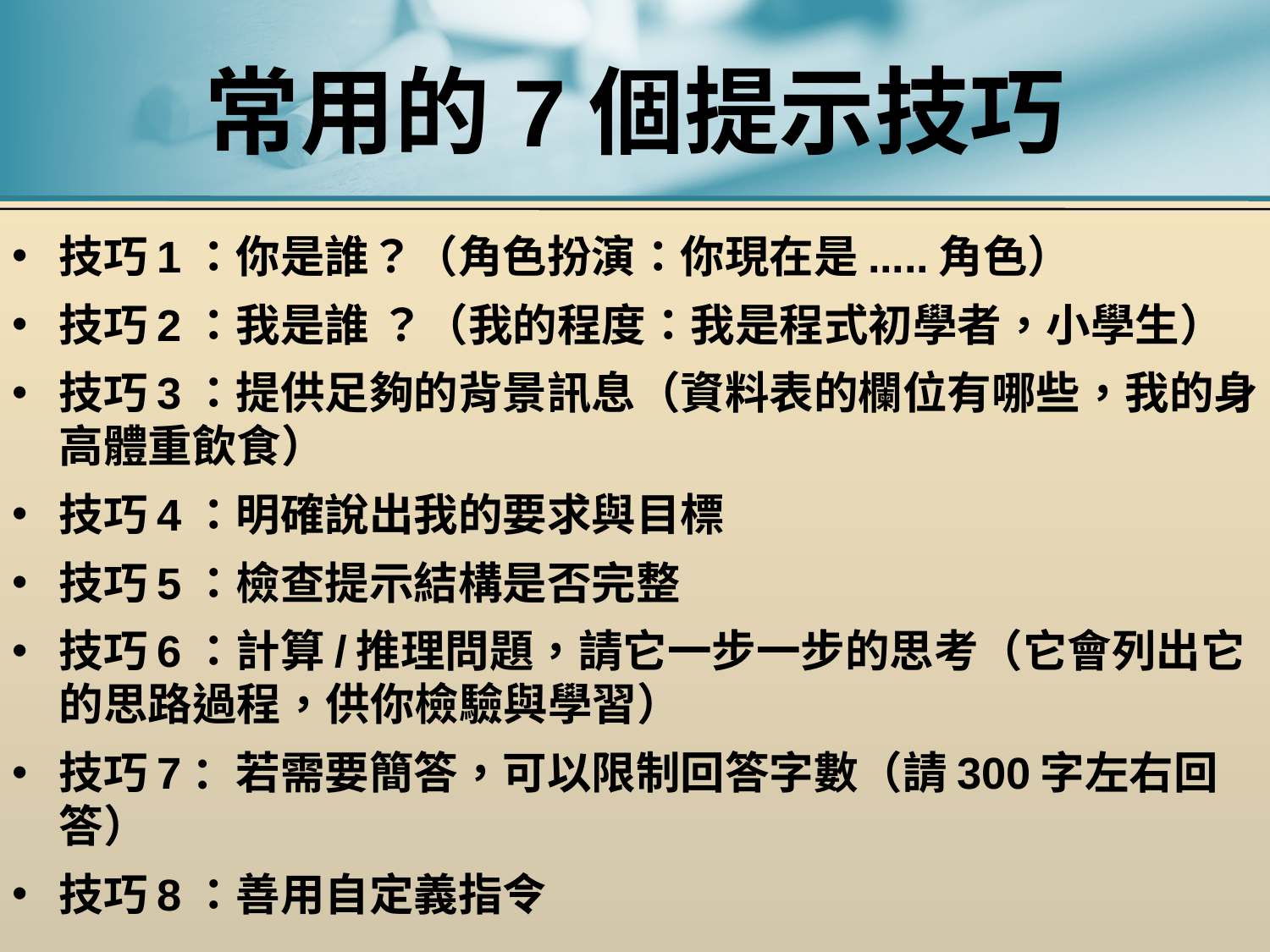

# 常用的7個提示技巧
技巧1：你是誰？（角色扮演：你現在是.....角色）
技巧2：我是誰 ？（我的程度：我是程式初學者，小學生）
技巧3：提供足夠的背景訊息（資料表的欄位有哪些，我的身高體重飲食）
技巧4：明確說出我的要求與目標
技巧5：檢查提示結構是否完整
技巧6：計算/推理問題，請它一步一步的思考（它會列出它的思路過程，供你檢驗與學習）
技巧7：若需要簡答，可以限制回答字數（請300字左右回答）
技巧8：善用自定義指令